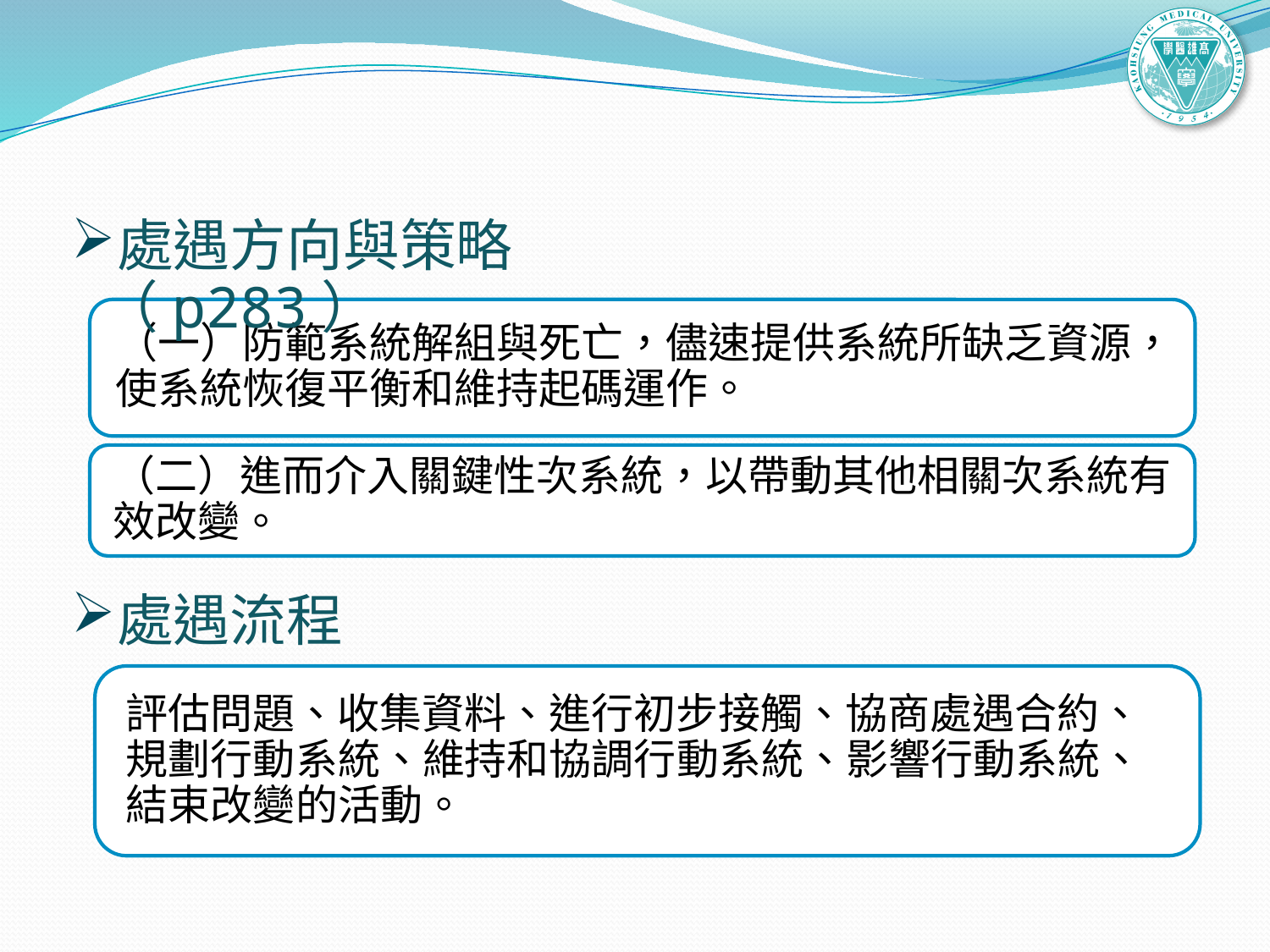

#
處遇方向與策略（p283）
（一）防範系統解組與死亡，儘速提供系統所缺乏資源，使系統恢復平衡和維持起碼運作。
（二）進而介入關鍵性次系統，以帶動其他相關次系統有效改變。
處遇流程
評估問題、收集資料、進行初步接觸、協商處遇合約、規劃行動系統、維持和協調行動系統、影響行動系統、結束改變的活動。